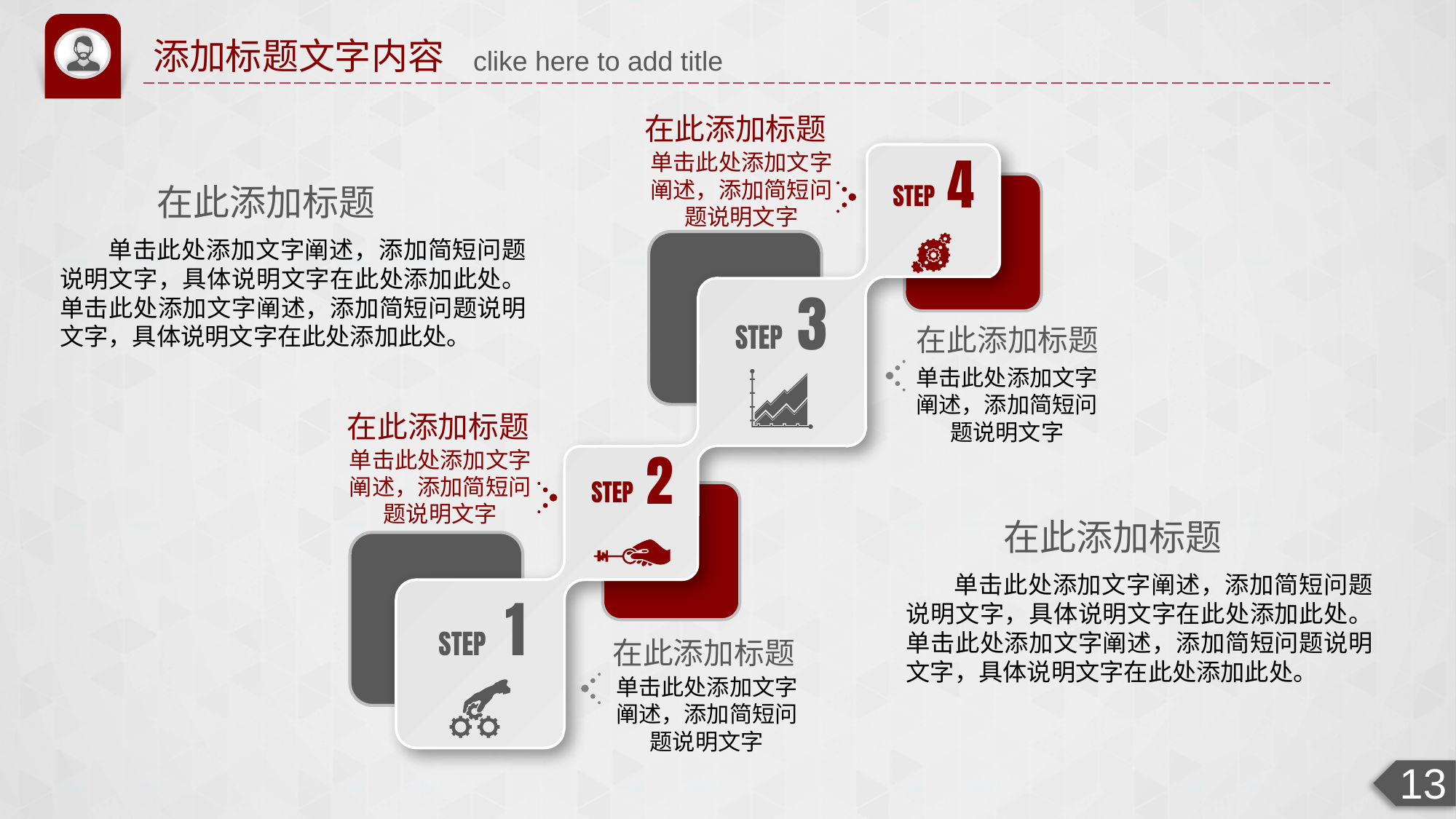

在此添加标题
单击此处添加文字阐述，添加简短问题说明文字

4
STEP

在此添加标题
       单击此处添加文字阐述，添加简短问题说明文字，具体说明文字在此处添加此处。单击此处添加文字阐述，添加简短问题说明文字，具体说明文字在此处添加此处。

3
STEP

在此添加标题
单击此处添加文字阐述，添加简短问题说明文字

在此添加标题
单击此处添加文字阐述，添加简短问题说明文字

2
STEP

在此添加标题
       单击此处添加文字阐述，添加简短问题说明文字，具体说明文字在此处添加此处。单击此处添加文字阐述，添加简短问题说明文字，具体说明文字在此处添加此处。

1
STEP

在此添加标题
单击此处添加文字阐述，添加简短问题说明文字